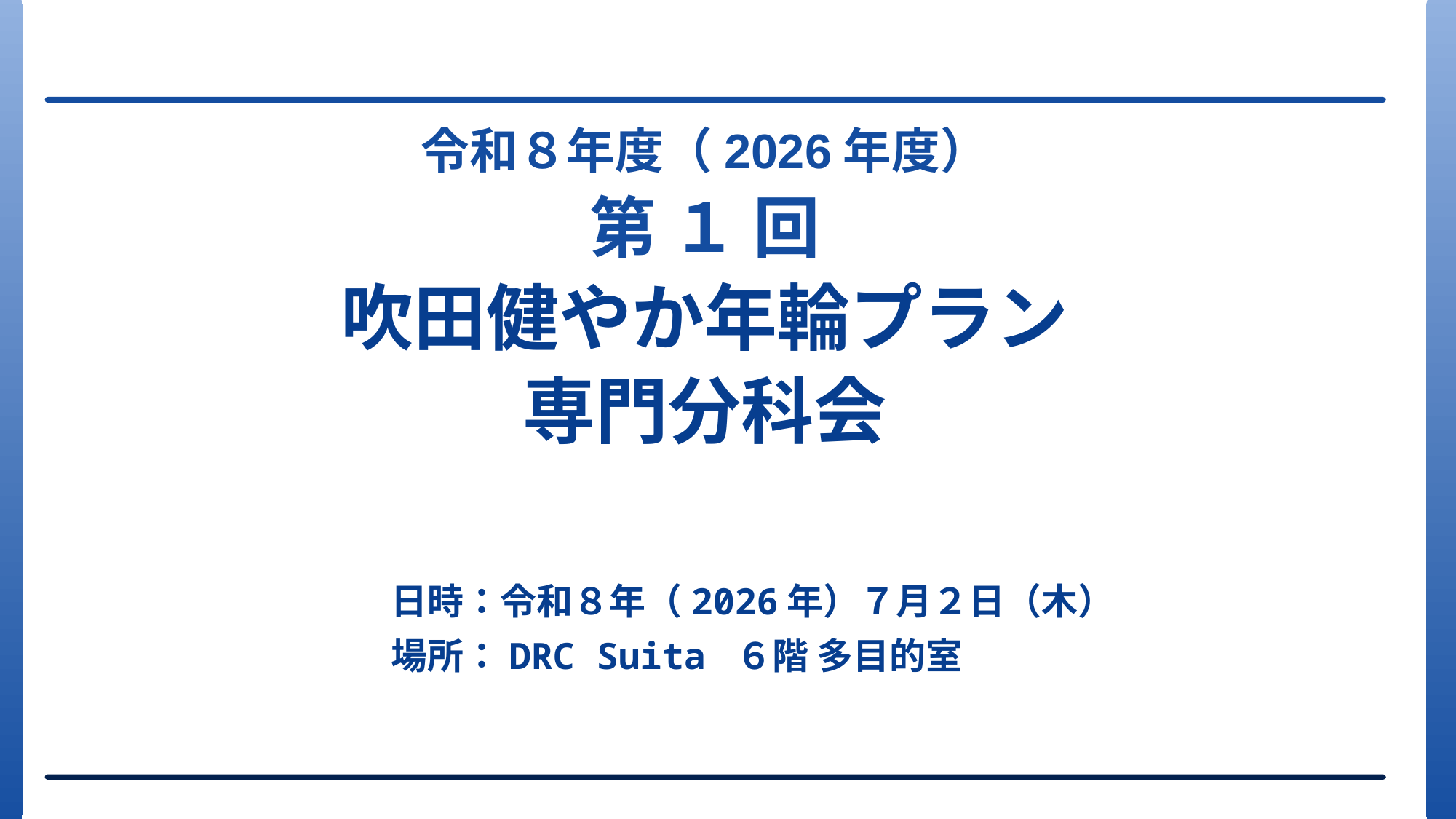

令和８年度（2026年度）
第 １ 回
吹田健やか年輪プラン
専門分科会
日時：令和８年（2026年）７月２日（木）
場所：DRC Suita ６階 多目的室